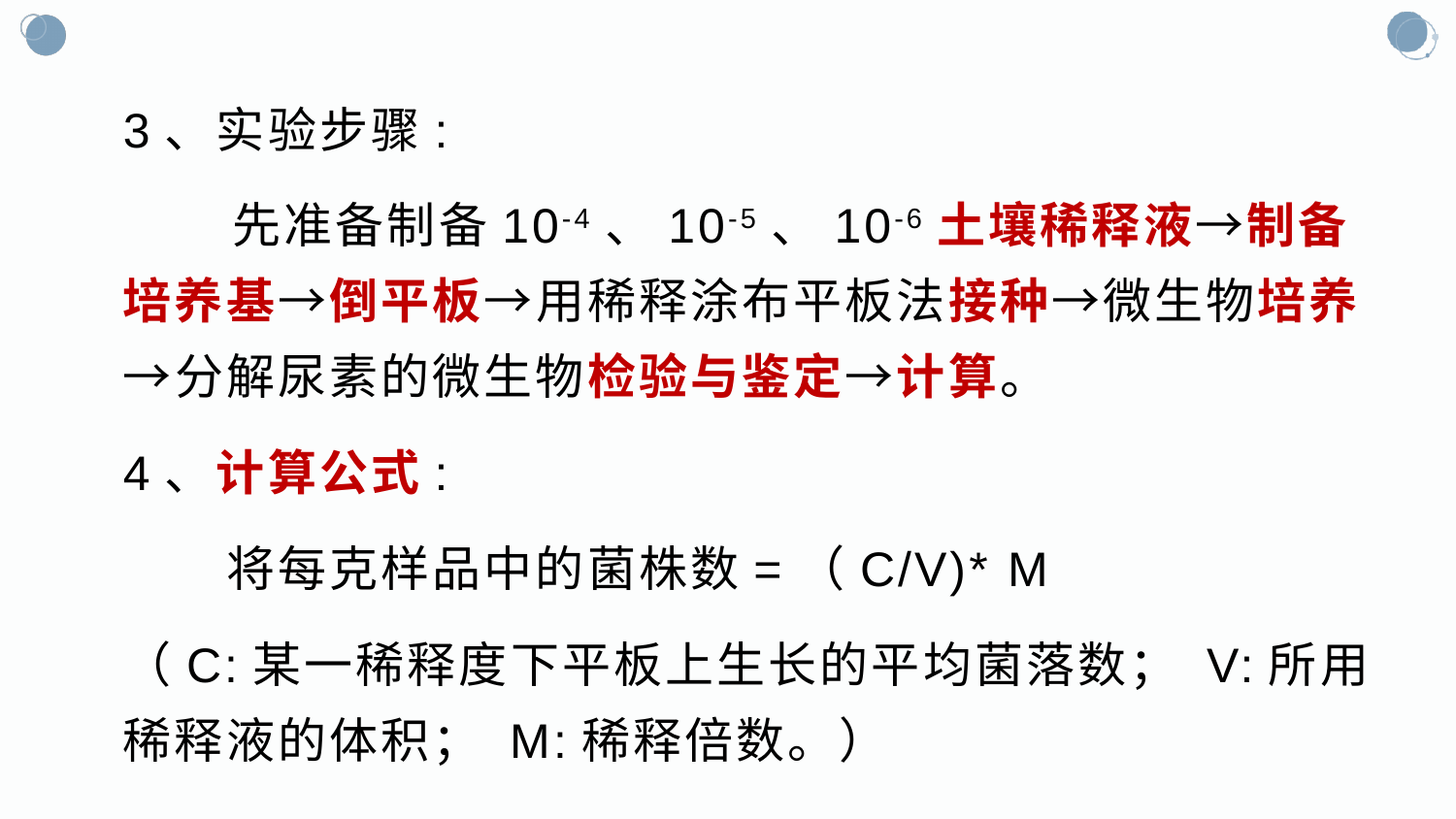

3、实验步骤:
       先准备制备10-4、10-5、10-6土壤稀释液→制备培养基→倒平板→用稀释涂布平板法接种→微生物培养→分解尿素的微生物检验与鉴定→计算。
4、计算公式:
　　将每克样品中的菌株数=（C/V)* M
（C:某一稀释度下平板上生长的平均菌落数； V:所用稀释液的体积； M:稀释倍数。）